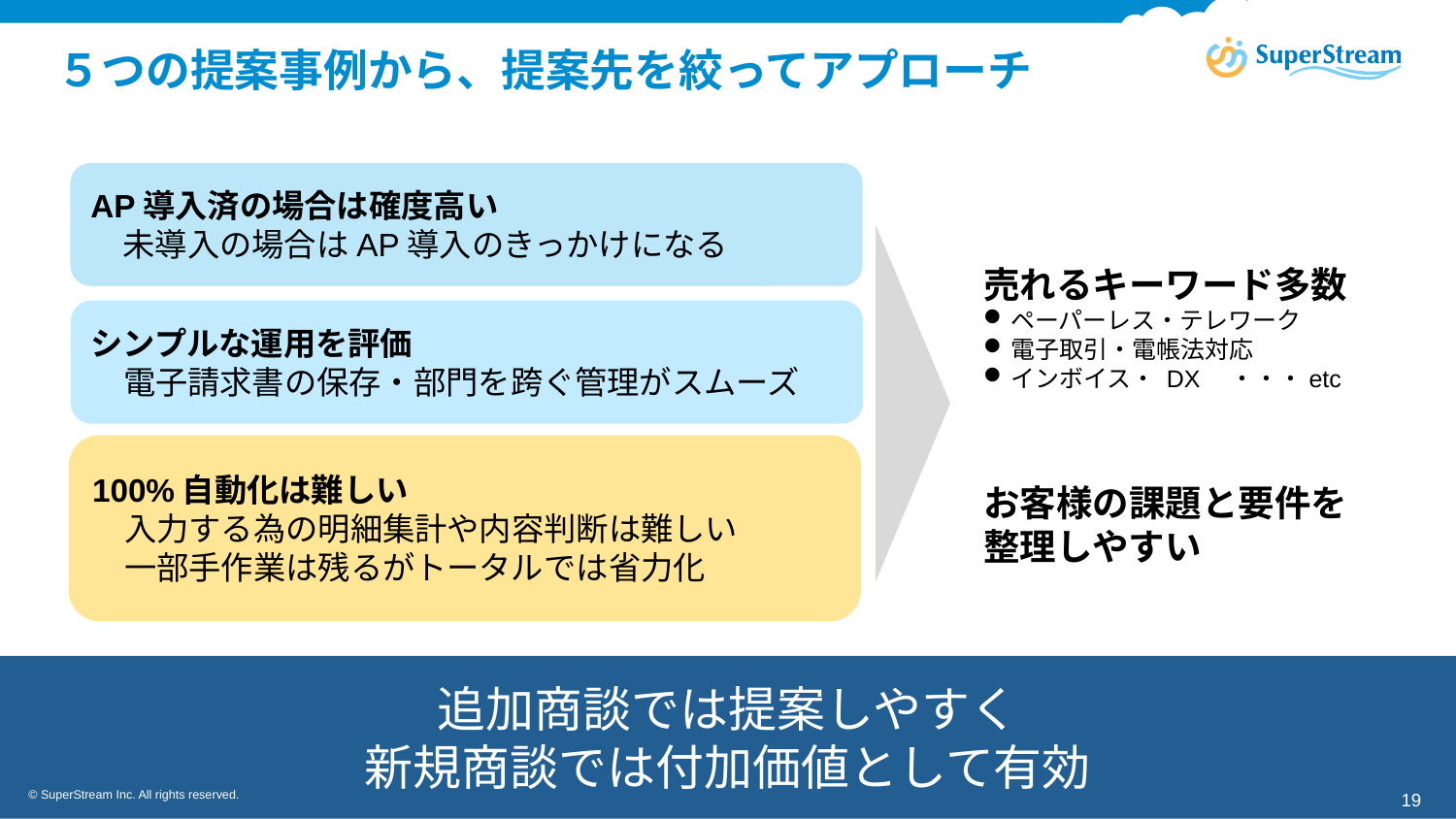

# ５つの提案事例から、提案先を絞ってアプローチ

AP導入済の場合は確度高い
　未導入の場合はAP導入のきっかけになる
売れるキーワード多数
ペーパーレス・テレワーク
電子取引・電帳法対応
インボイス・ DX　・・・etc

お客様の課題と要件を整理しやすい
シンプルな運用を評価
　電子請求書の保存・部門を跨ぐ管理がスムーズ

100%自動化は難しい
　入力する為の明細集計や内容判断は難しい
　一部手作業は残るがトータルでは省力化
追加商談では提案しやすく
新規商談では付加価値として有効
© SuperStream Inc. All rights reserved.
19